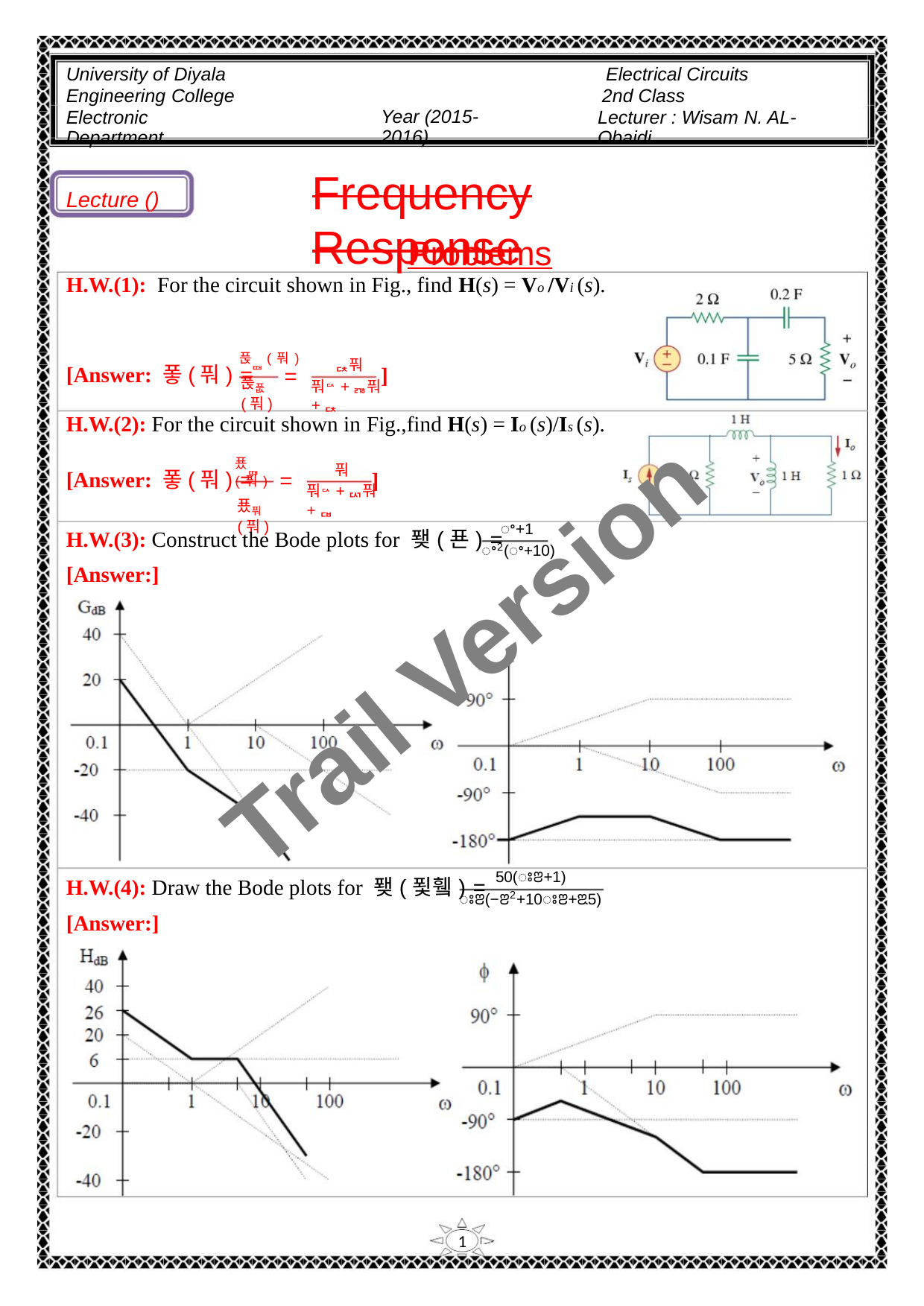

University of Diyala
Engineering College
Electronic Department
Electrical Circuits
2nd Class
Lecturer : Wisam N. AL-Obaidi
Year (2015-2016)
Frequency Response
Lecture ()
Problems
H.W.(1): For the circuit shown in Fig., find H(s) = Vo /Vi (s).
푽ퟎ(풔)
푽풊(풔)
ퟓ풔
[Answer: 퐇(풔) =
=
]
풔ퟐ+ퟖ풔+ퟓ
H.W.(2): For the circuit shown in Fig.,find H(s) = Io (s)/Is (s).
푰ퟎ (풔)
푰풔(풔)
풔
[Answer: 퐇(풔) =
=
]
풔ퟐ+ퟑ풔+ퟏ
ꢀ+1
H.W.(3): Construct the Bode plots for 퐺(푠) =
ꢀ2(ꢀ+10)
[Answer:]
Trail Version
Trail Version
Trail Version
Trail Version
Trail Version
Trail Version
Trail Version
Trail Version
Trail Version
Trail Version
Trail Version
Trail Version
Trail Version
50(ꢁꢂ+1)
H.W.(4): Draw the Bode plots for 퐺(푗휔) =
ꢁꢂ(−ꢂ2+10ꢁꢂ+ꢃ5)
[Answer:]
1